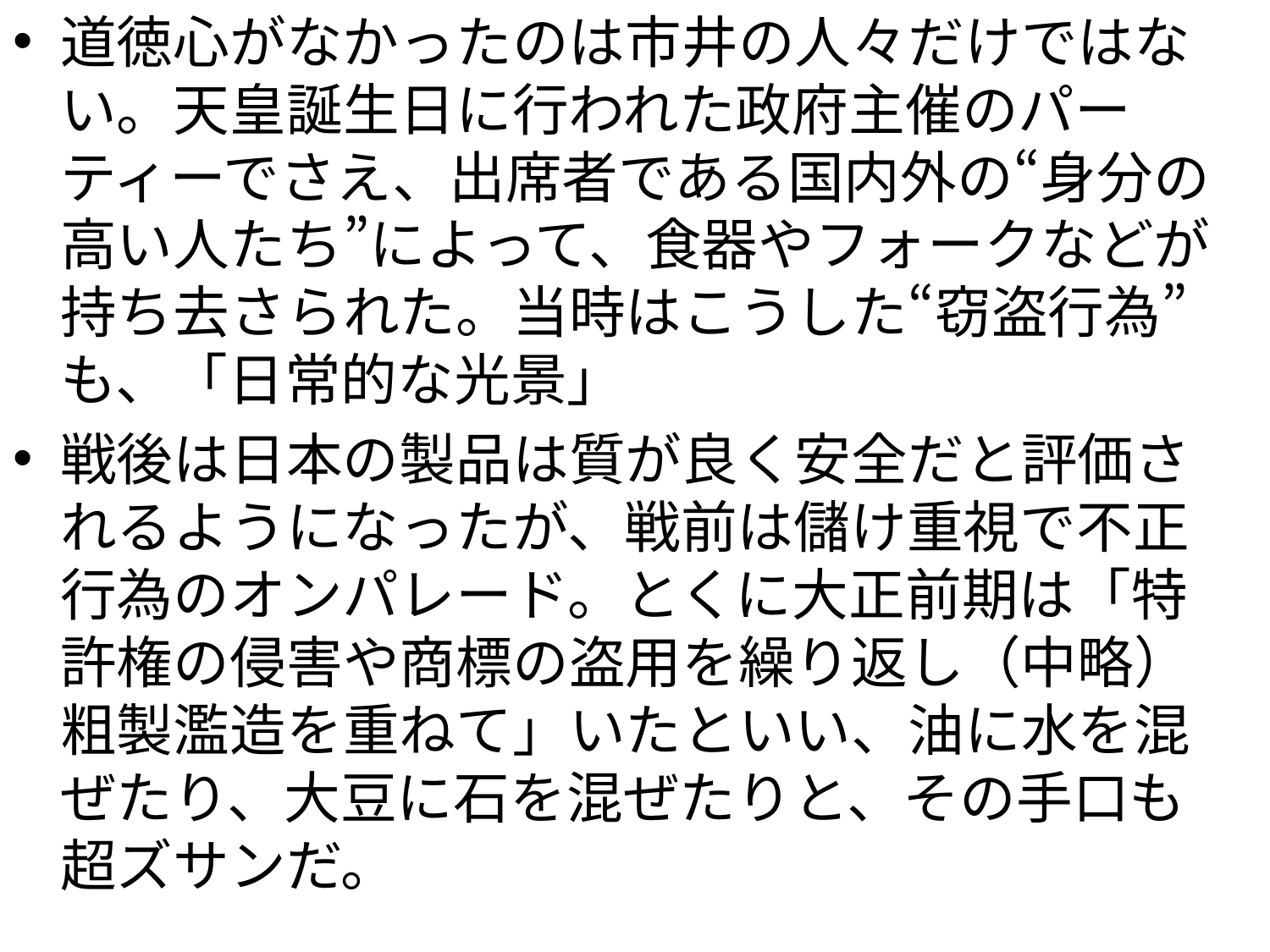

道徳心がなかったのは市井の人々だけではない。天皇誕生日に行われた政府主催のパーティーでさえ、出席者である国内外の“身分の高い人たち”によって、食器やフォークなどが持ち去さられた。当時はこうした“窃盗行為”も、「日常的な光景」
戦後は日本の製品は質が良く安全だと評価されるようになったが、戦前は儲け重視で不正行為のオンパレード。とくに大正前期は「特許権の侵害や商標の盗用を繰り返し（中略）粗製濫造を重ねて」いたといい、油に水を混ぜたり、大豆に石を混ぜたりと、その手口も超ズサンだ。